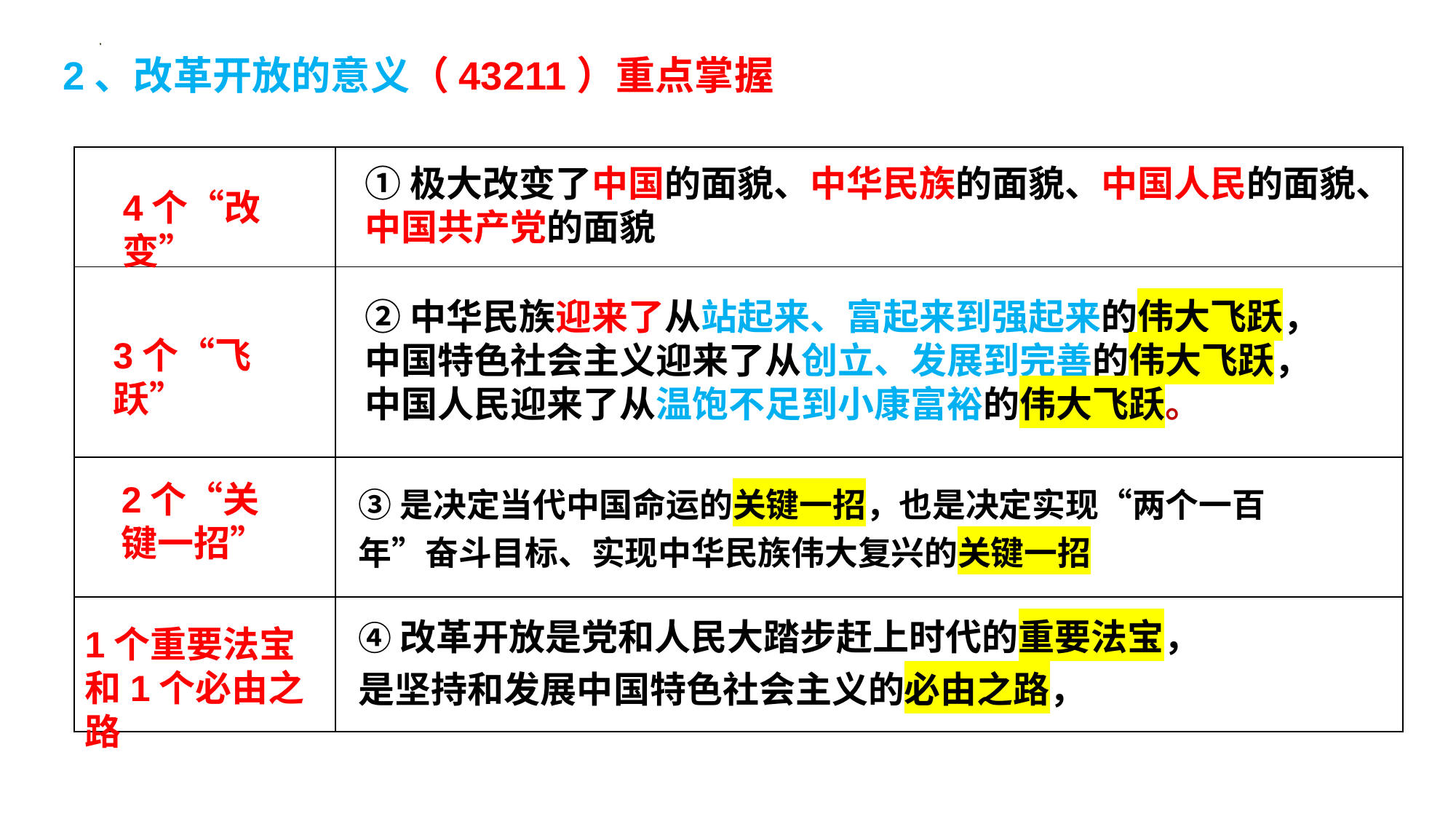

2、改革开放的意义（43211）重点掌握
|  |  |
| --- | --- |
|  |  |
|  |  |
|  |  |
①极大改变了中国的面貌、中华民族的面貌、中国人民的面貌、中国共产党的面貌
4个“改变”
②中华民族迎来了从站起来、富起来到强起来的伟大飞跃，
中国特色社会主义迎来了从创立、发展到完善的伟大飞跃，
中国人民迎来了从温饱不足到小康富裕的伟大飞跃。
3个“飞跃”
③是决定当代中国命运的关键一招，也是决定实现“两个一百年”奋斗目标、实现中华民族伟大复兴的关键一招
2个“关键一招”
④改革开放是党和人民大踏步赶上时代的重要法宝，
是坚持和发展中国特色社会主义的必由之路，
1个重要法宝和1个必由之路